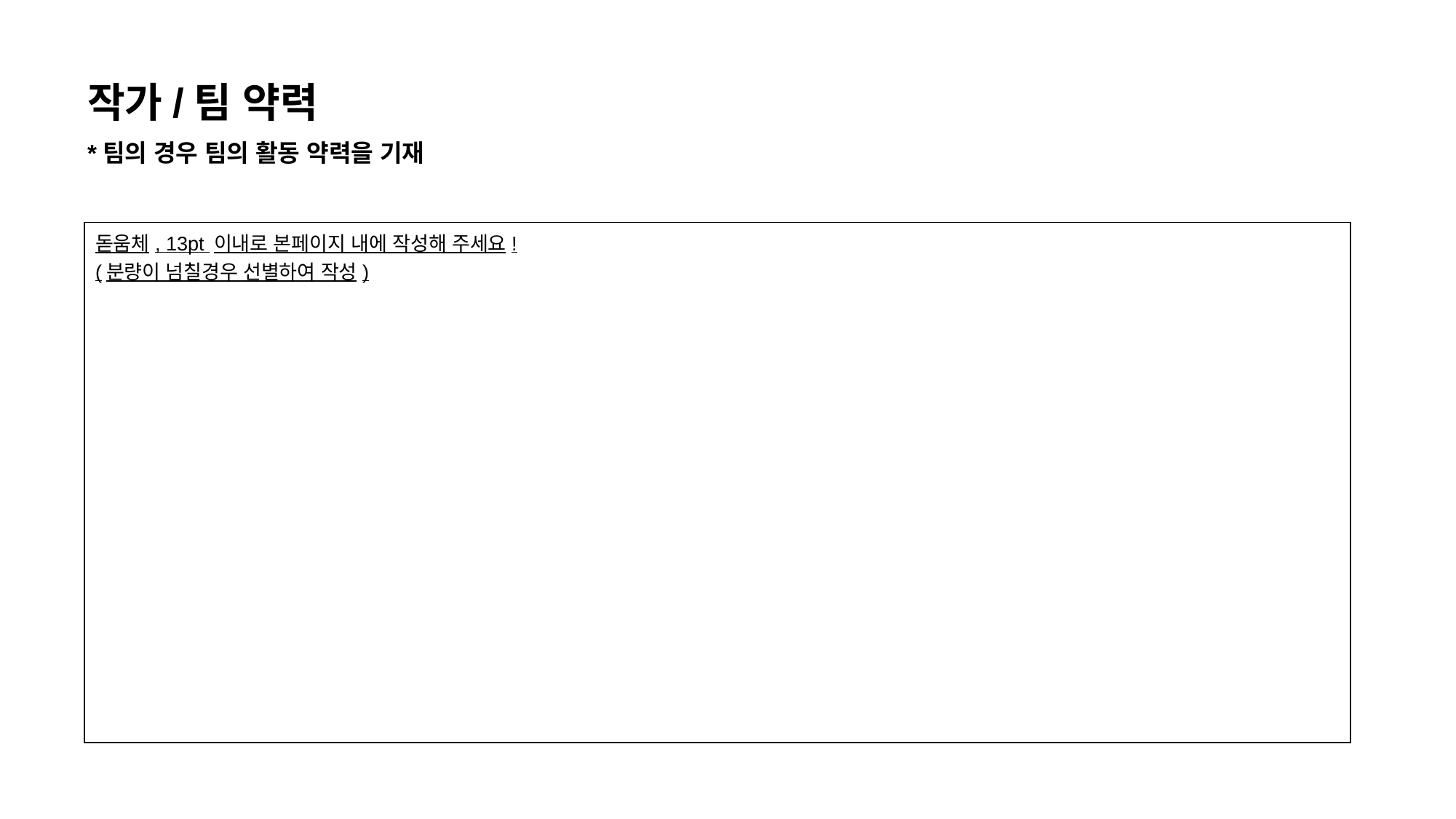

작가/팀 약력
*팀의 경우 팀의 활동 약력을 기재
| 돋움체, 13pt 이내로 본페이지 내에 작성해 주세요! (분량이 넘칠경우 선별하여 작성) |  |
| --- | --- |